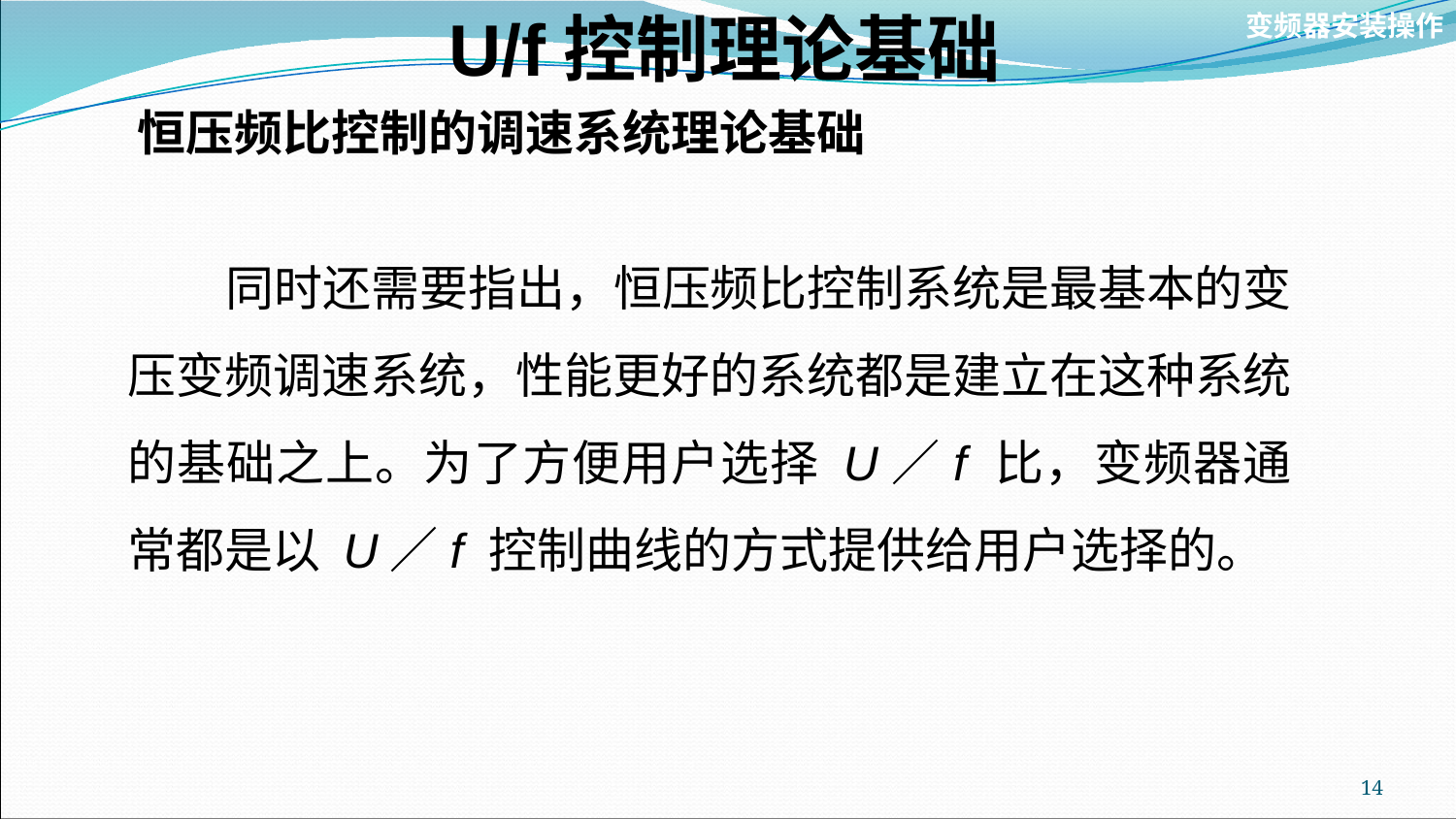

U/f控制理论基础
变频器安装操作
恒压频比控制的调速系统理论基础
    同时还需要指出，恒压频比控制系统是最基本的变压变频调速系统，性能更好的系统都是建立在这种系统的基础之上。为了方便用户选择 U／f 比，变频器通常都是以 U／f 控制曲线的方式提供给用户选择的。
14